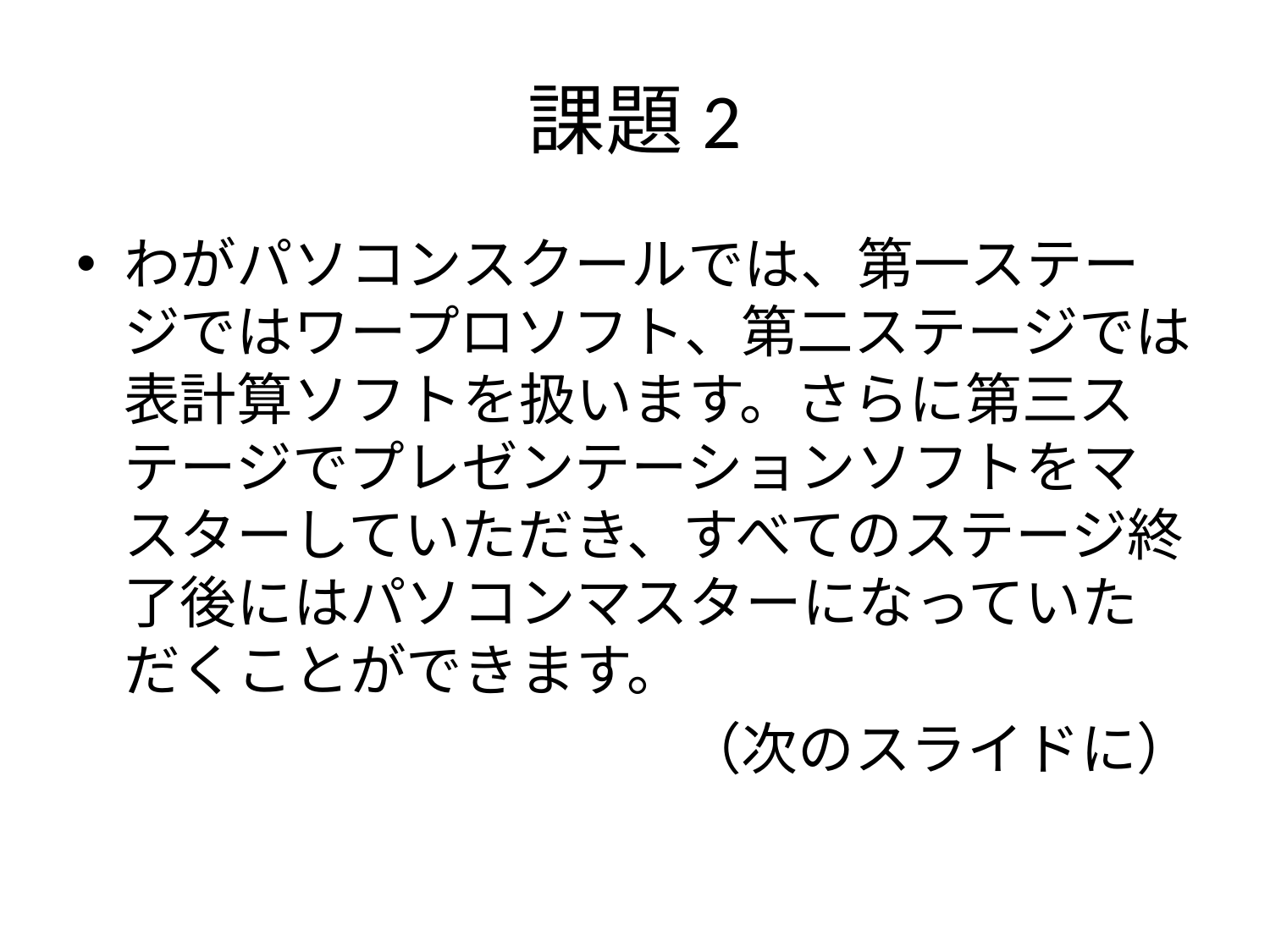

# 課題2
わがパソコンスクールでは、第一ステージではワープロソフト、第二ステージでは表計算ソフトを扱います。さらに第三ステージでプレゼンテーションソフトをマスターしていただき、すべてのステージ終了後にはパソコンマスターになっていただくことができます。
（次のスライドに）